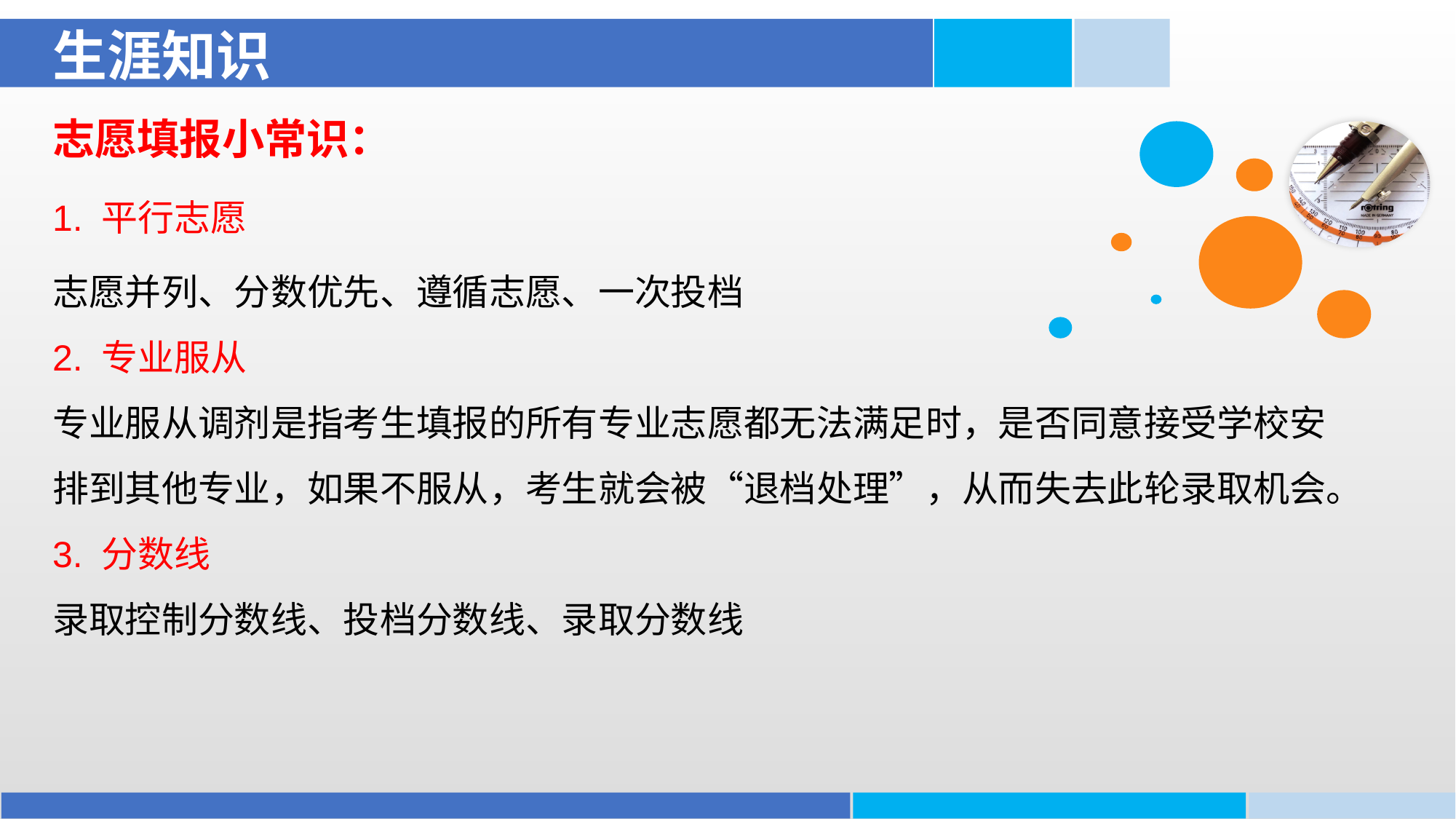

生涯知识
志愿填报小常识：
1. 平行志愿
志愿并列、分数优先、遵循志愿、一次投档
2. 专业服从
专业服从调剂是指考生填报的所有专业志愿都无法满足时，是否同意接受学校安排到其他专业，如果不服从，考生就会被“退档处理”，从而失去此轮录取机会。
3. 分数线
录取控制分数线、投档分数线、录取分数线